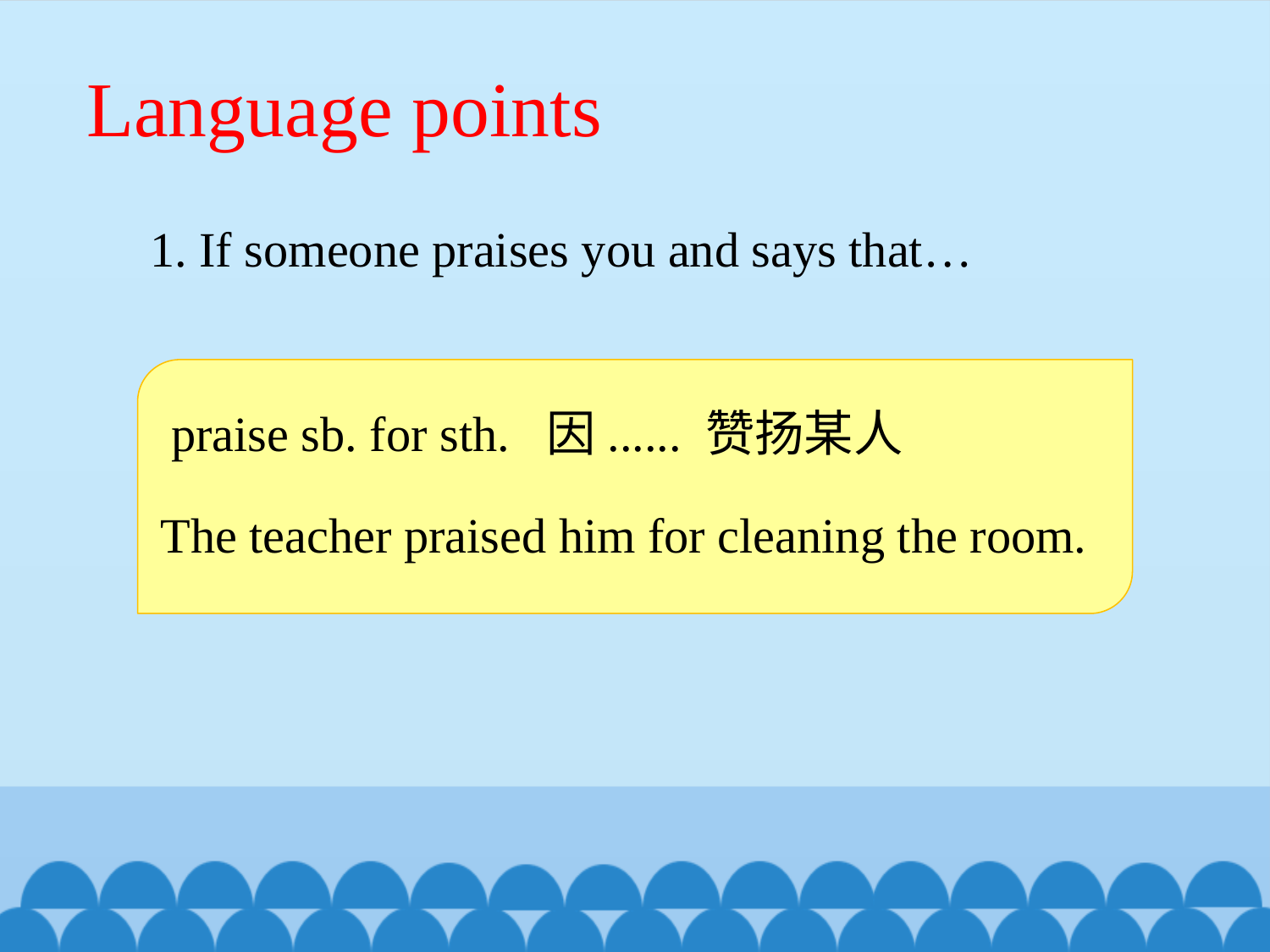

Language points
1. If someone praises you and says that…

praise sb. for sth.  因...... 赞扬某人
The teacher praised him for cleaning the room.